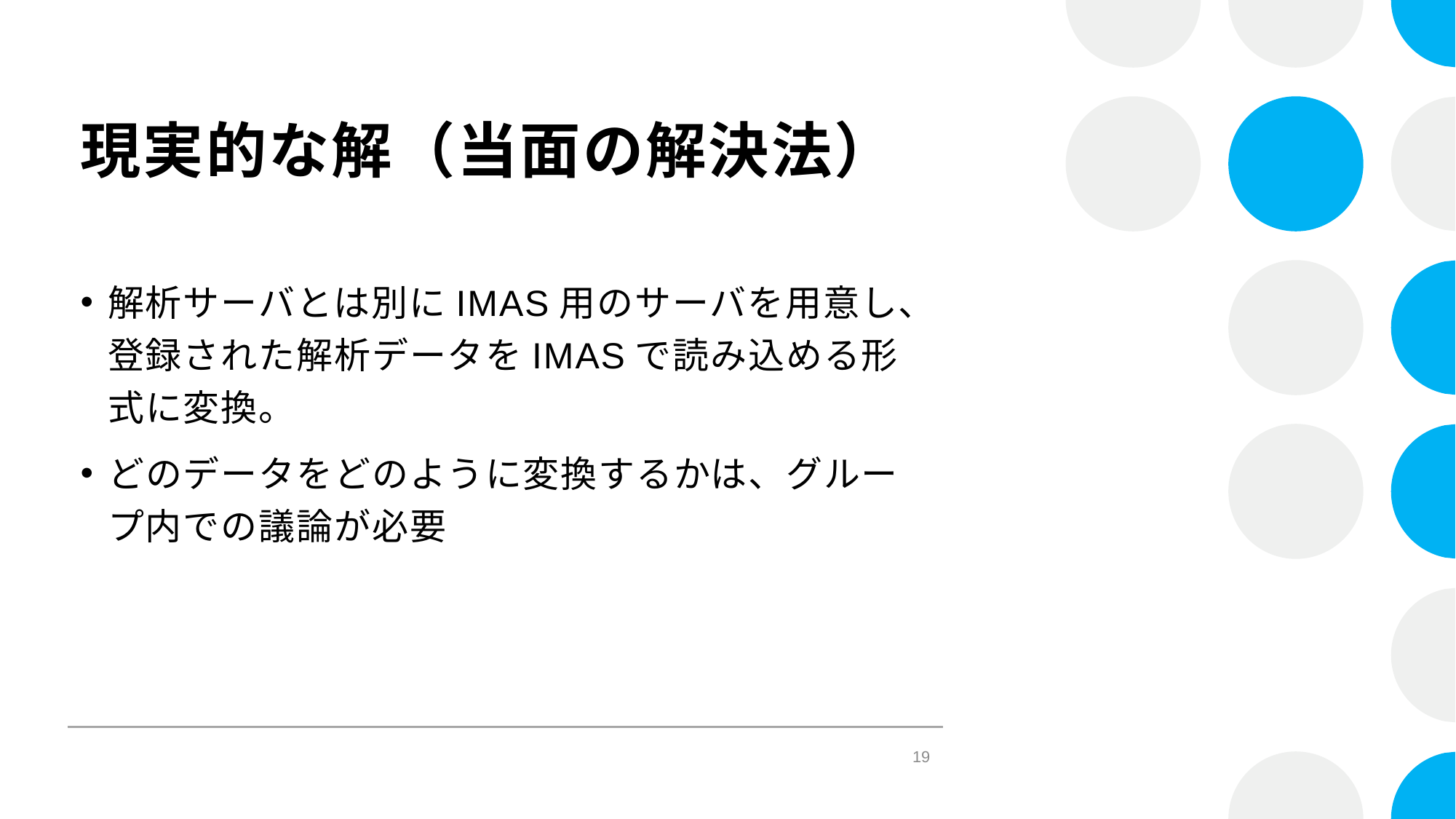

# 現実的な解（当面の解決法）
解析サーバとは別にIMAS用のサーバを用意し、登録された解析データをIMASで読み込める形式に変換。
どのデータをどのように変換するかは、グループ内での議論が必要
19